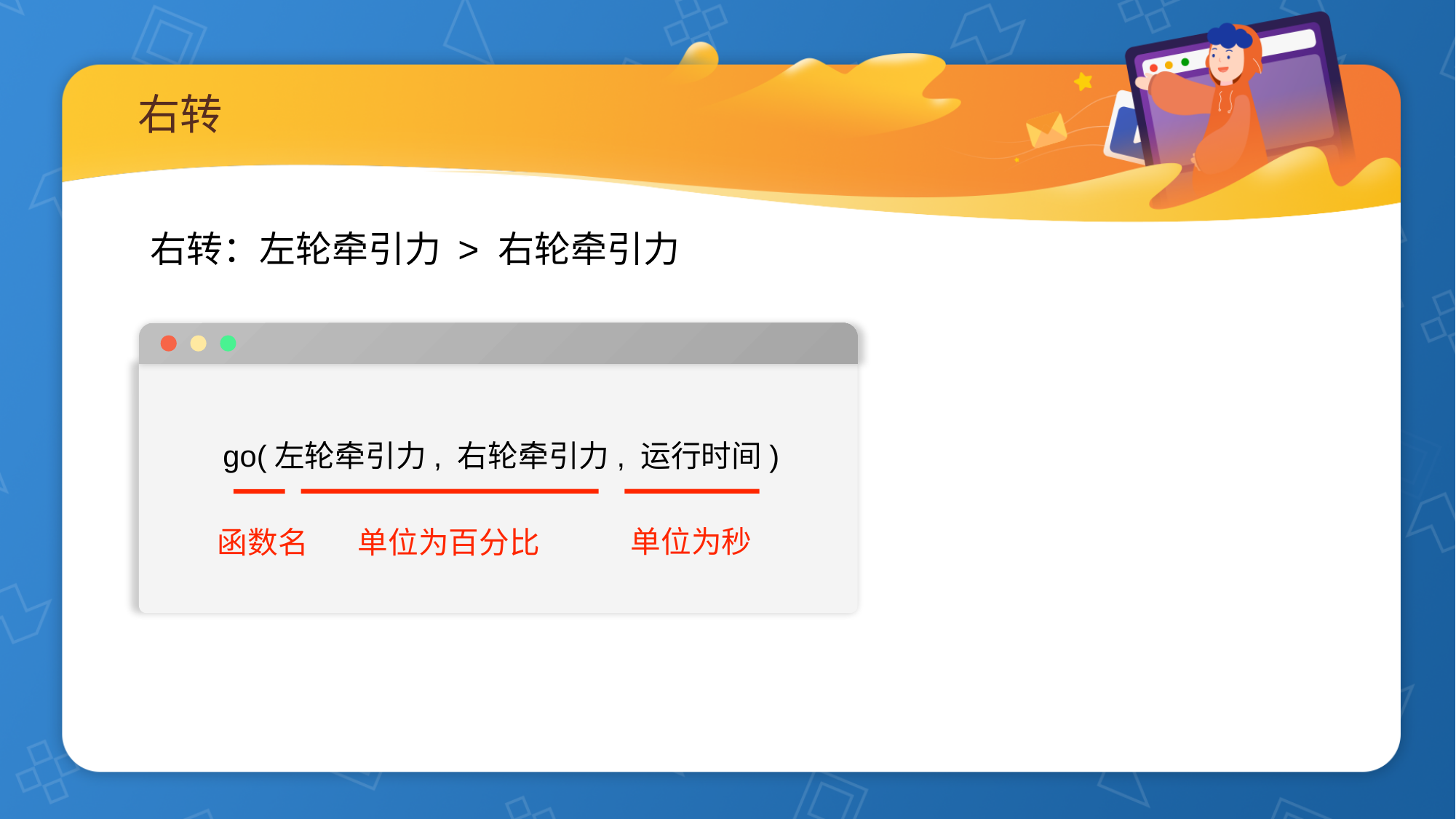

# 右转
这是一个副标题
右转：左轮牵引力 > 右轮牵引力

这是一个副标题

go(左轮牵引力, 右轮牵引力, 运行时间)

单位为秒
函数名
单位为百分比